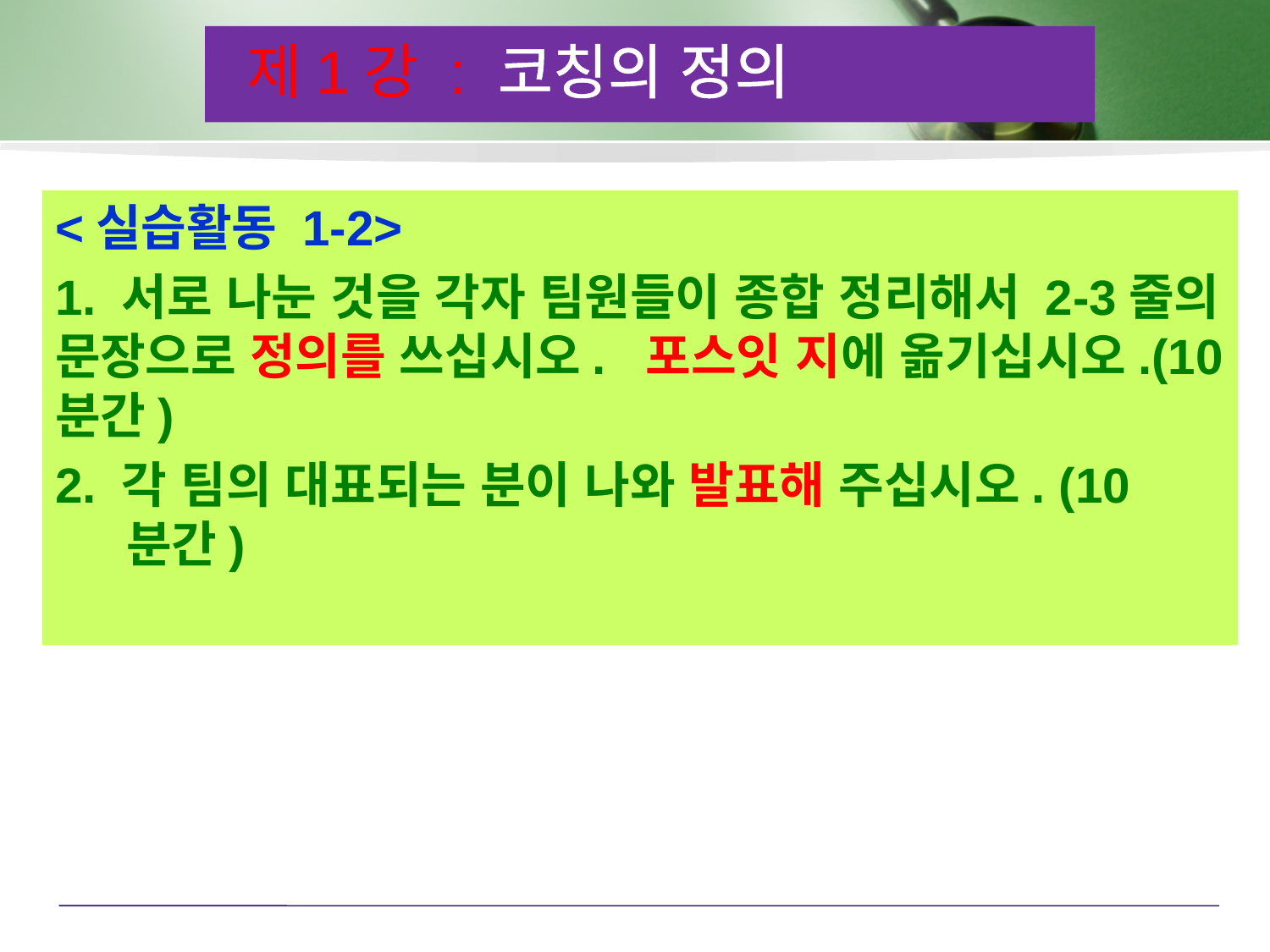

제1강 : 코칭의 정의
<실습활동 1-2>
1. 서로 나눈 것을 각자 팀원들이 종합 정리해서 2-3줄의 문장으로 정의를 쓰십시오.  포스잇 지에 옮기십시오.(10분간)
2. 각 팀의 대표되는 분이 나와 발표해 주십시오. (10분간)